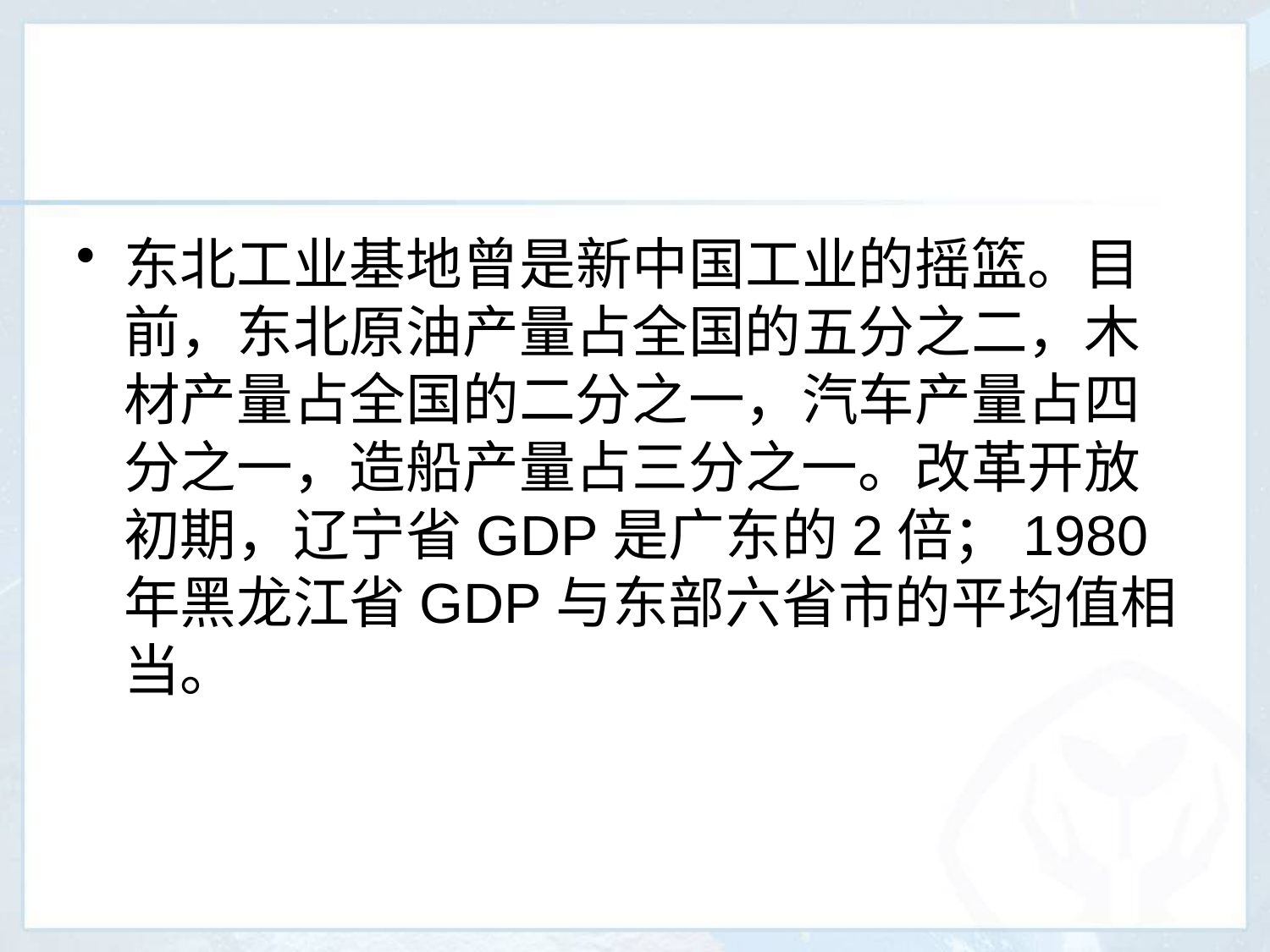

#
东北工业基地曾是新中国工业的摇篮。目前，东北原油产量占全国的五分之二，木材产量占全国的二分之一，汽车产量占四分之一，造船产量占三分之一。改革开放初期，辽宁省GDP是广东的2倍；1980年黑龙江省GDP与东部六省市的平均值相当。